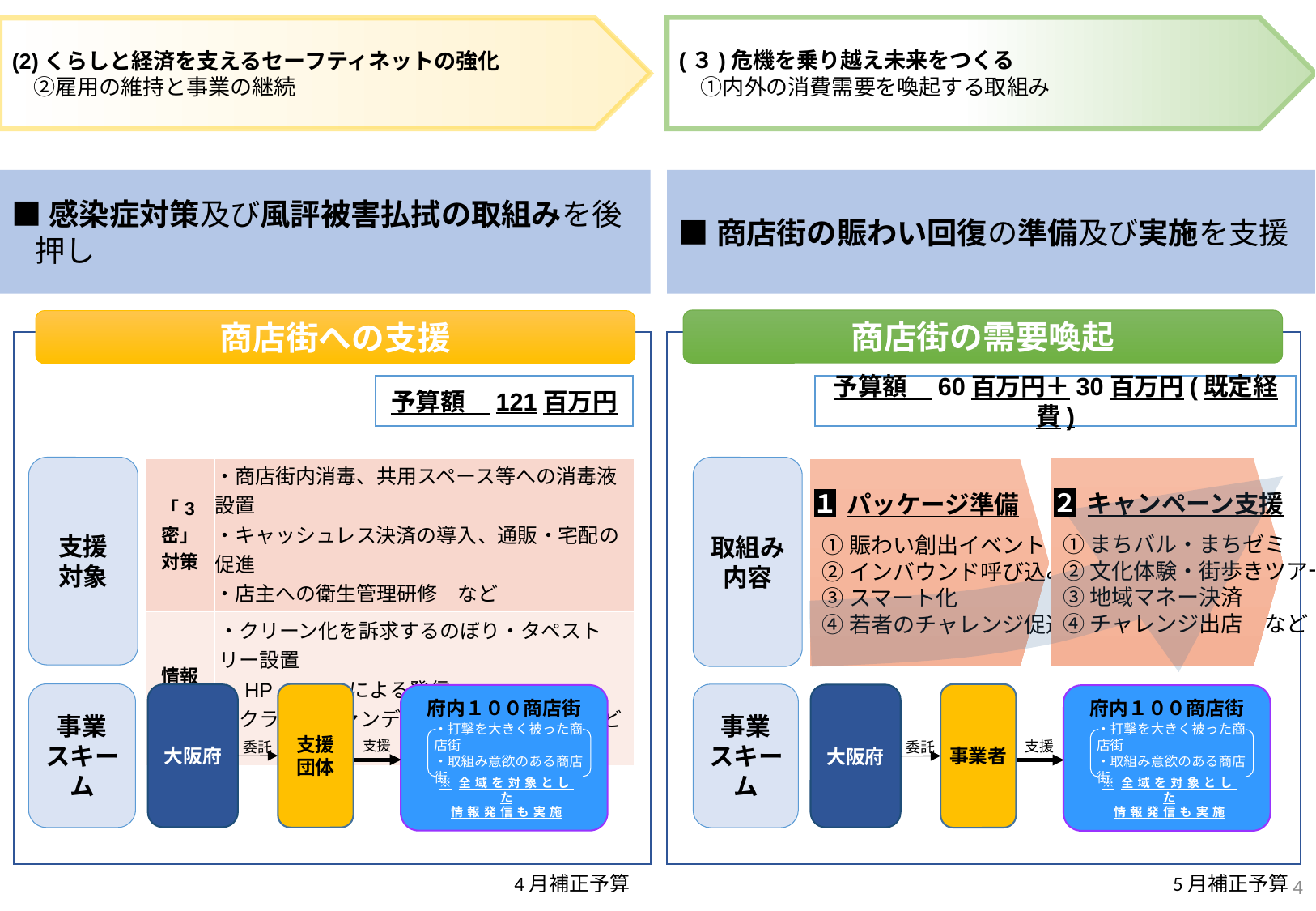

(３)危機を乗り越え未来をつくる
　①内外の消費需要を喚起する取組み
(2)くらしと経済を支えるセーフティネットの強化
　②雇用の維持と事業の継続
■感染症対策及び風評被害払拭の取組みを後押し
■商店街の賑わい回復の準備及び実施を支援
商店街の需要喚起
商店街への支援

予算額　121百万円
予算額　60百万円＋30百万円(既定経費)
|  |  |
| --- | --- |
| 「3密」 対策 | ・商店街内消毒、共用スペース等への消毒液設置 ・キャッシュレス決済の導入、通販・宅配の促進 ・店主への衛生管理研修　など |
| 情報 発信 | ・クリーン化を訴求するのぼり・タペストリー設置 ・HP・SNSによる発信 ・クラウドファンディングの活用促進　など |
支援
対象
取組み
内容
　キャンペーン支援

①まちバル・まちゼミ
②文化体験・街歩きツアー
③地域マネー決済
④チャレンジ出店　など
　パッケージ準備

①賑わい創出イベント
②インバウンド呼び込み
③スマート化
④若者のチャレンジ促進

２
１
事業
スキーム
支援
団体
大阪府
府内１００商店街

※全域を対象とした
情報発信も実施
・打撃を大きく被った商店街
・取組み意欲のある商店街
事業
スキーム
事業者
大阪府
府内１００商店街

※全域を対象とした
情報発信も実施
・打撃を大きく被った商店街
・取組み意欲のある商店街
支援
支援
委託
委託
4
4月補正予算
5月補正予算